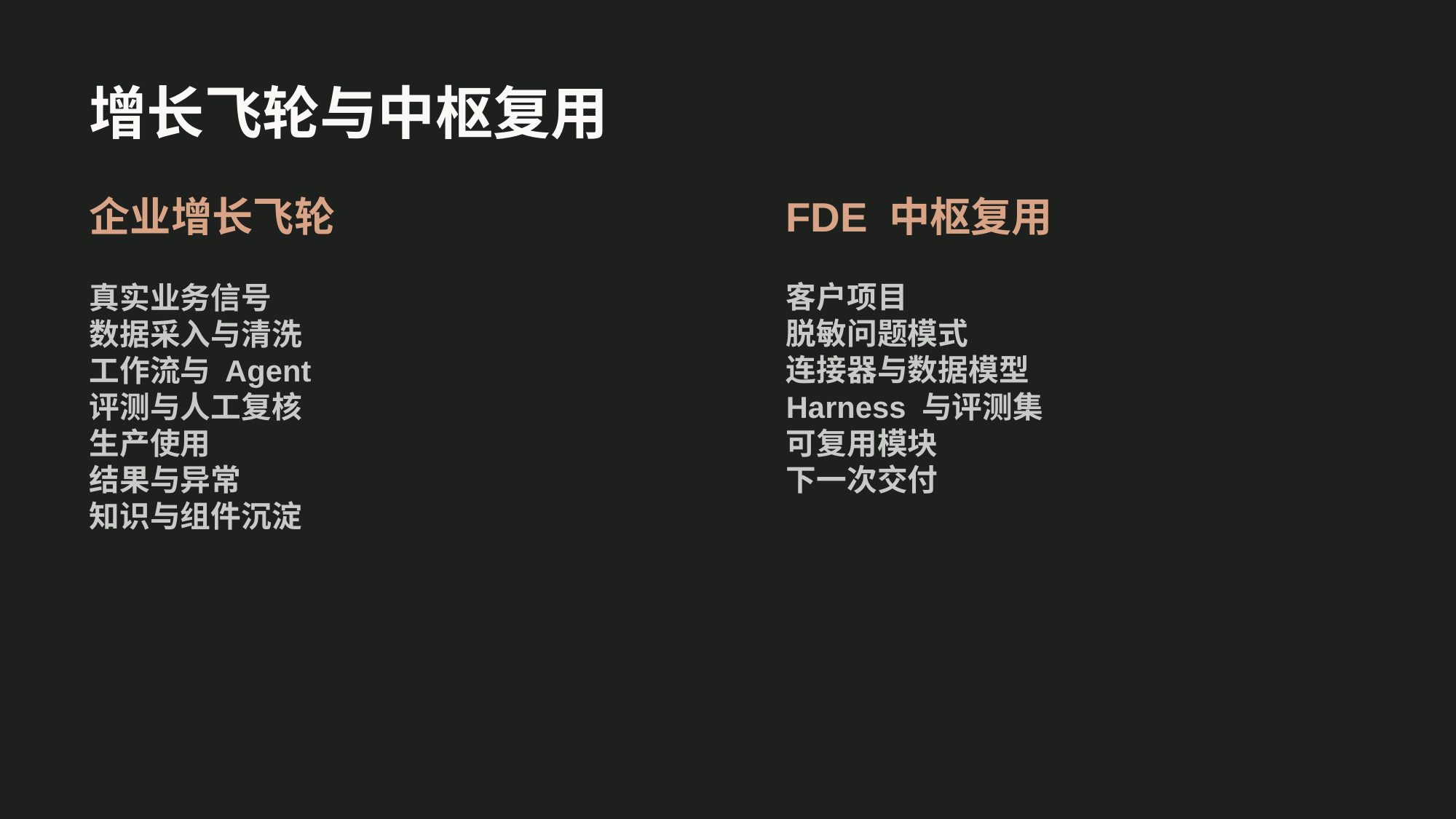

增长飞轮与中枢复用
企业增长飞轮
FDE 中枢复用
真实业务信号
数据采入与清洗
工作流与 Agent
评测与人工复核
生产使用
结果与异常
知识与组件沉淀
客户项目
脱敏问题模式
连接器与数据模型
Harness 与评测集
可复用模块
下一次交付